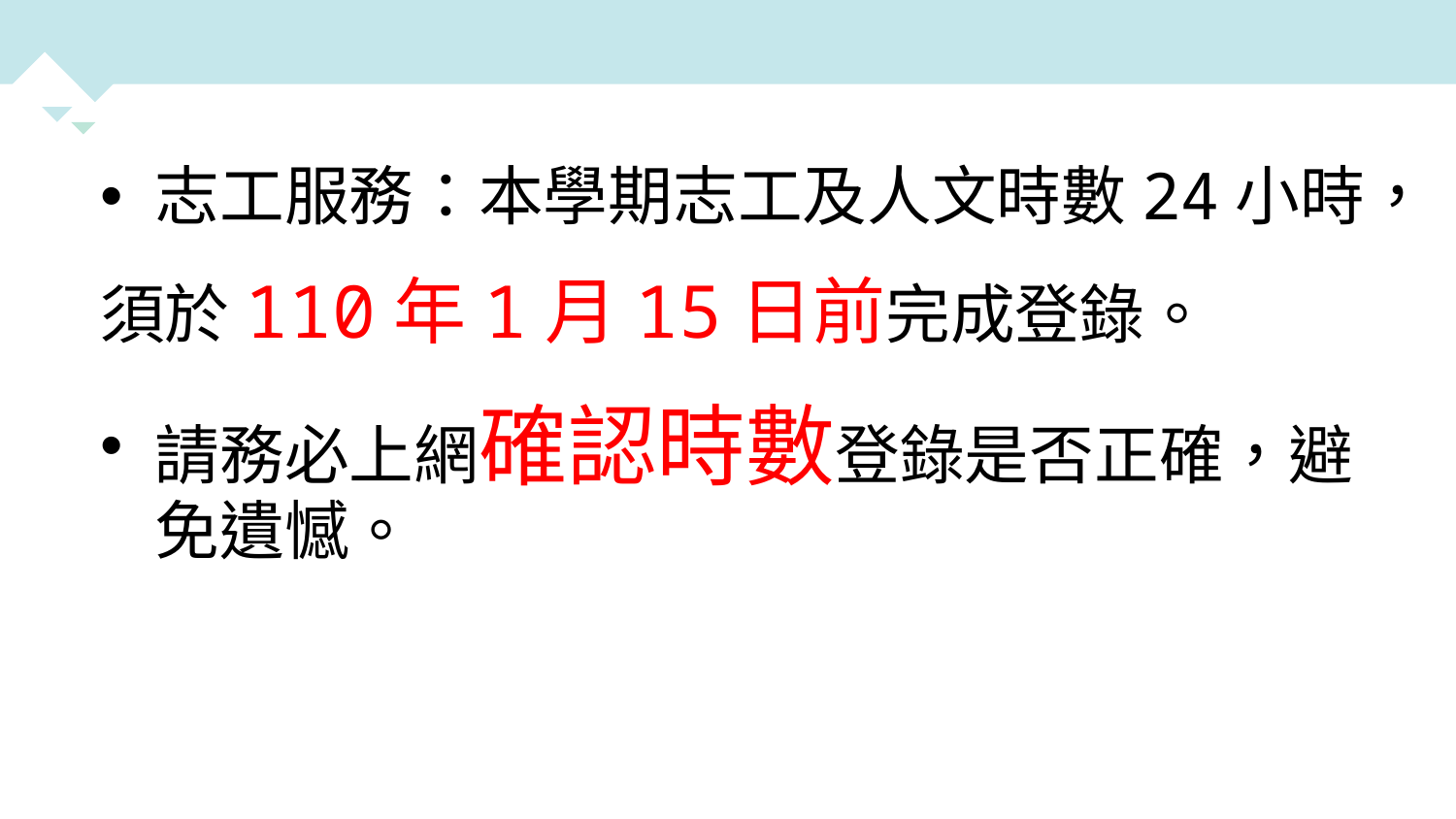

志工服務：本學期志工及人文時數24小時，
須於110年1月15日前完成登錄。
請務必上網確認時數登錄是否正確，避免遺憾。